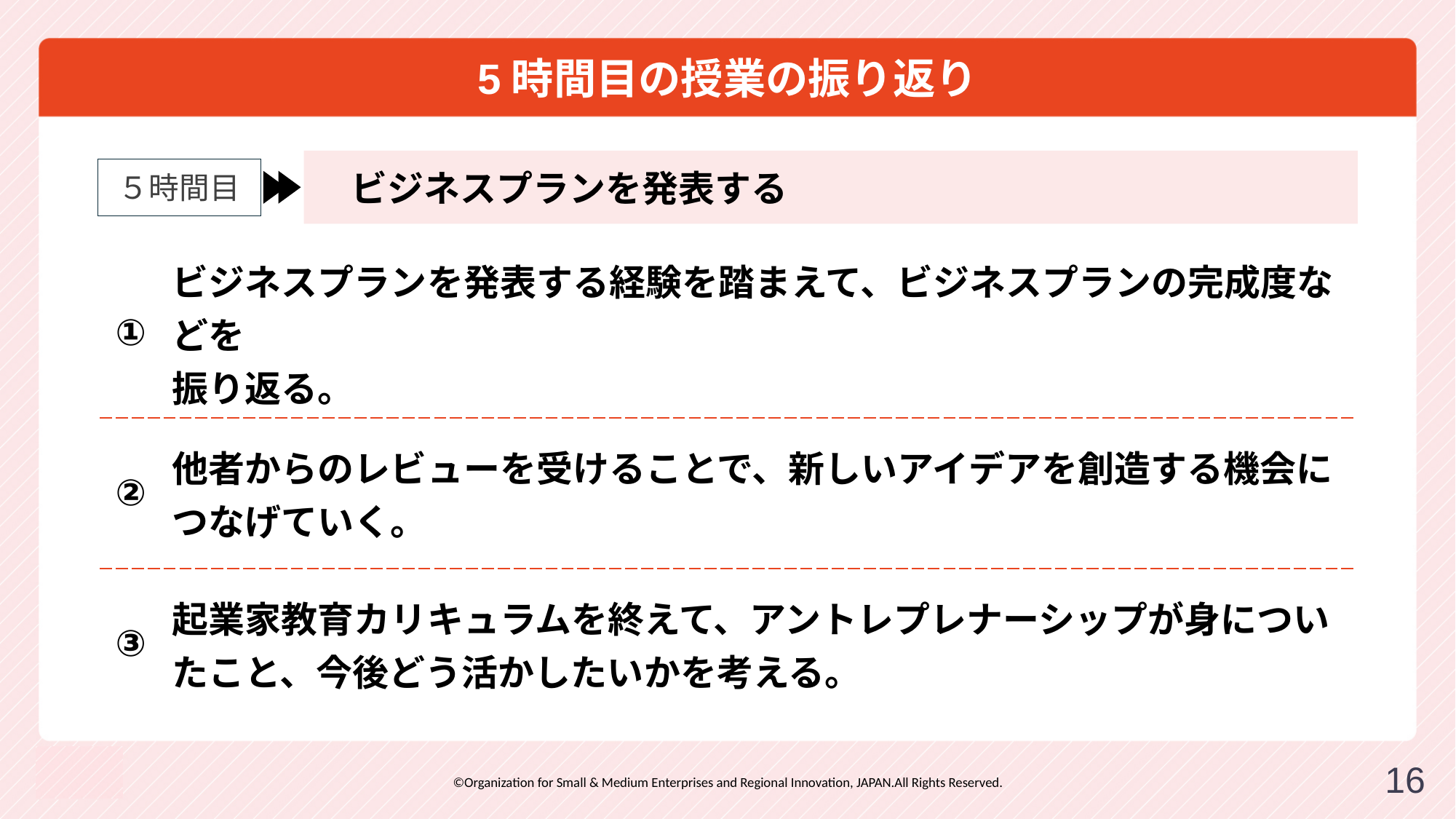

# 5時間目の授業の振り返り
　ビジネスプランを発表する
５時間目

| ① | ビジネスプランを発表する経験を踏まえて、ビジネスプランの完成度などを 振り返る。 |
| --- | --- |
| ② | 他者からのレビューを受けることで、新しいアイデアを創造する機会につなげていく。 |
| ③ | 起業家教育カリキュラムを終えて、アントレプレナーシップが身についたこと、今後どう活かしたいかを考える。 |